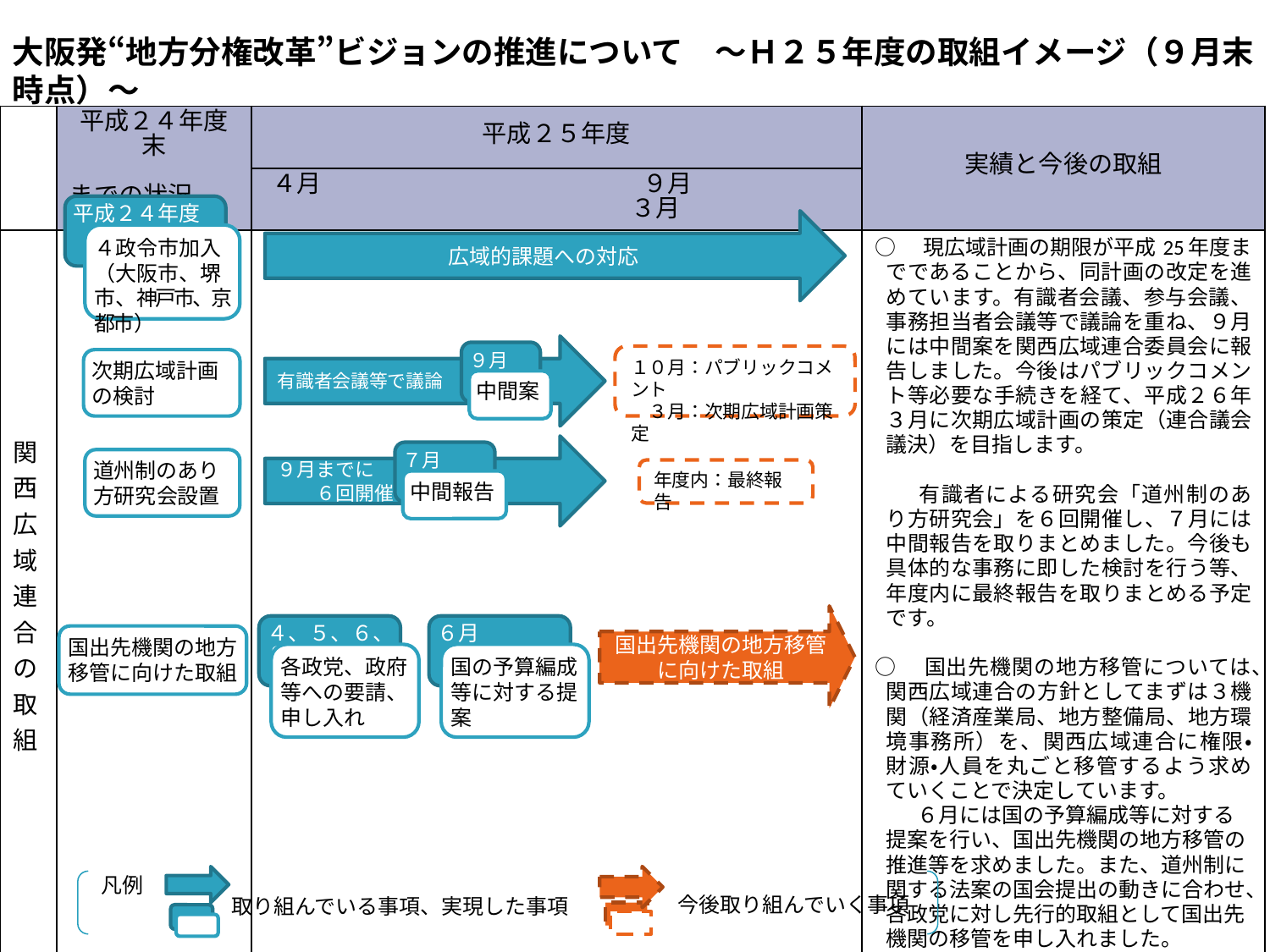

大阪発“地方分権改革”ビジョンの推進について　～Ｈ２５年度の取組イメージ（９月末時点）～
|  | 平成２４年度末 | 平成２５年度 | 実績と今後の取組 |
| --- | --- | --- | --- |
|  | までの状況 | ４月　　　　　　　　　　　　　９月　　　　　　　　　　　　　　３月 |  |
| 関西広域連合の取組 |  |  | ○　現広域計画の期限が平成25年度までであることから、同計画の改定を進めています。有識者会議、参与会議、事務担当者会議等で議論を重ね、９月には中間案を関西広域連合委員会に報告しました。今後はパブリックコメント等必要な手続きを経て、平成２６年３月に次期広域計画の策定（連合議会議決）を目指します。 　　有識者による研究会「道州制のあり方研究会」を６回開催し、７月には中間報告を取りまとめました。今後も具体的な事務に即した検討を行う等、年度内に最終報告を取りまとめる予定です。 ○　国出先機関の地方移管については、関西広域連合の方針としてまずは３機関（経済産業局、地方整備局、地方環境事務所）を、関西広域連合に権限・財源・人員を丸ごと移管するよう求めていくことで決定しています。 　　６月には国の予算編成等に対する提案を行い、国出先機関の地方移管の推進等を求めました。また、道州制に関する法案の国会提出の動きに合わせ、各政党に対し先行的取組として国出先機関の移管を申し入れました。 |
平成２４年度
広域的課題への対応
４政令市加入（大阪市、堺市、神戸市、京都市）
有識者会議等で議論
９月
１０月：パブリックコメント
　３月：次期広域計画策定
次期広域計画の検討
中間案
９月までに
　　６回開催
７月
道州制のあり方研究会設置
年度内：最終報告
中間報告
国出先機関の地方移管に向けた取組
４、５、６、８月
６月
国出先機関の地方移管に向けた取組
各政党、政府等への要請、申し入れ
国の予算編成等に対する提案
凡例

今後取り組んでいく事項
取り組んでいる事項、実現した事項